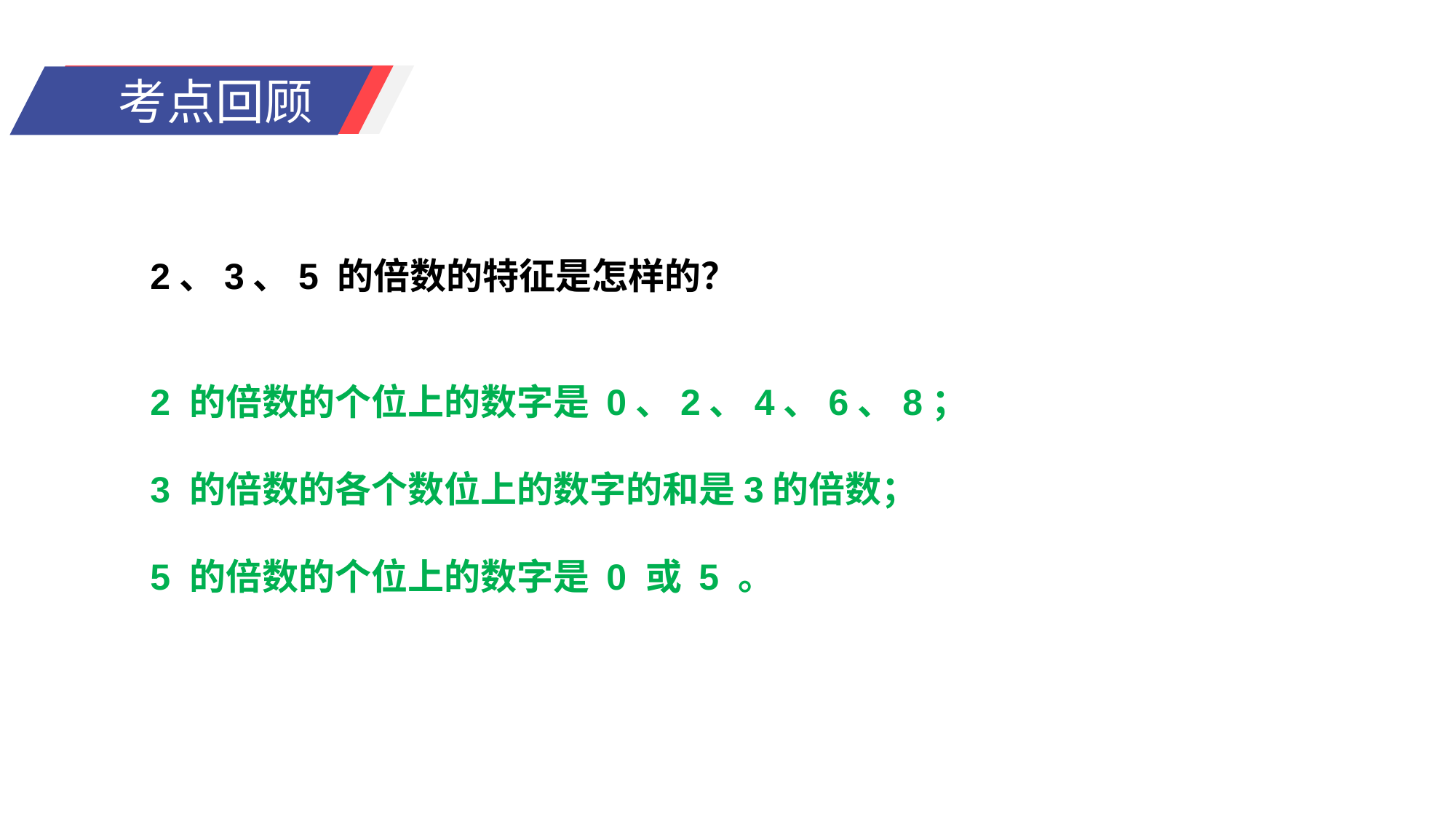

2、3、5 的倍数的特征是怎样的？
2 的倍数的个位上的数字是 0、2、4、6、8；
3 的倍数的各个数位上的数字的和是3的倍数；
5 的倍数的个位上的数字是 0 或 5 。